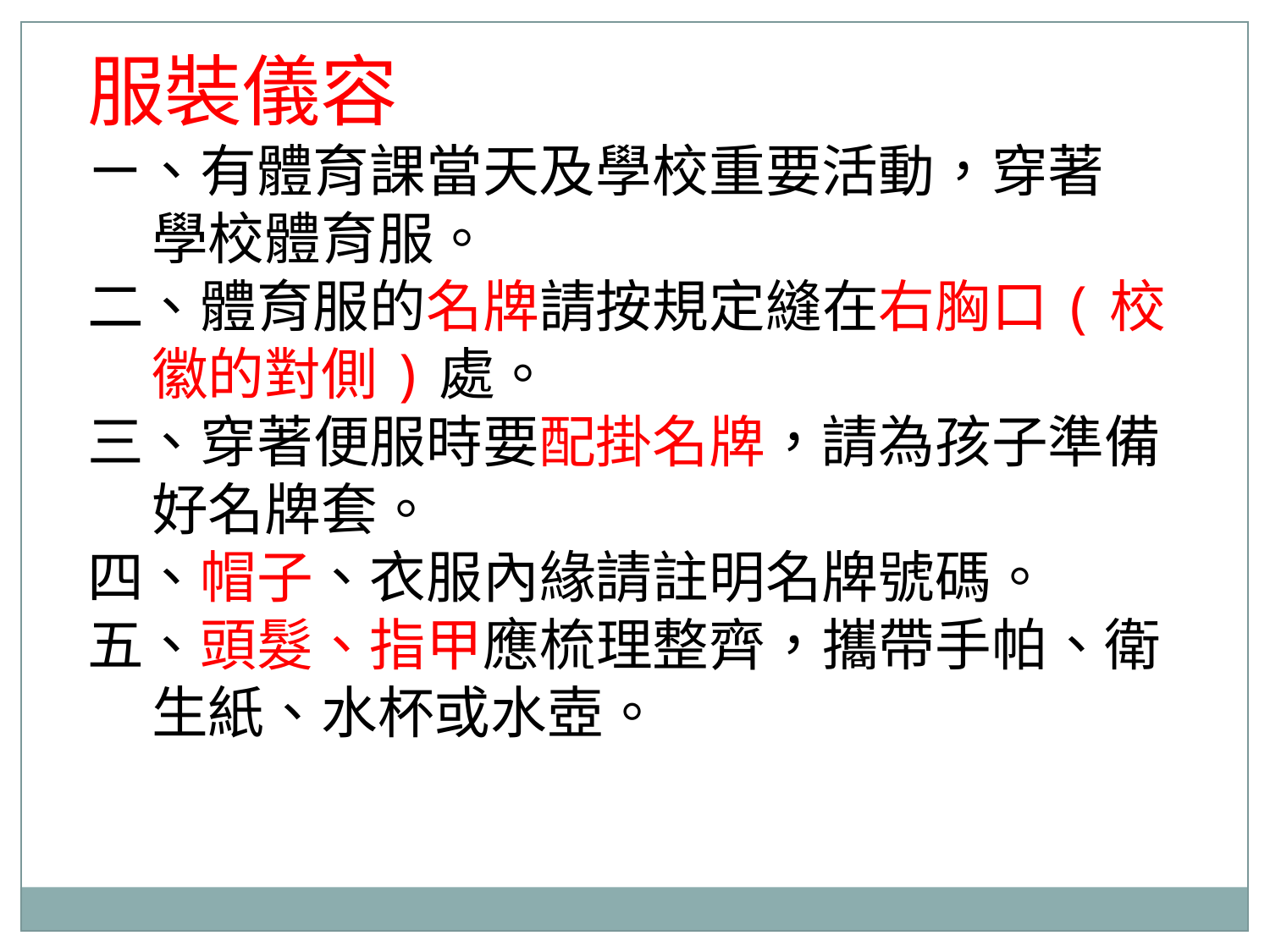

服裝儀容
ㄧ、有體育課當天及學校重要活動，穿著
    學校體育服。
二、體育服的名牌請按規定縫在右胸口(校
    徽的對側)處。
三、穿著便服時要配掛名牌，請為孩子準備
    好名牌套。
四、帽子、衣服內緣請註明名牌號碼。
五、頭髮、指甲應梳理整齊，攜帶手帕、衛
    生紙、水杯或水壺。